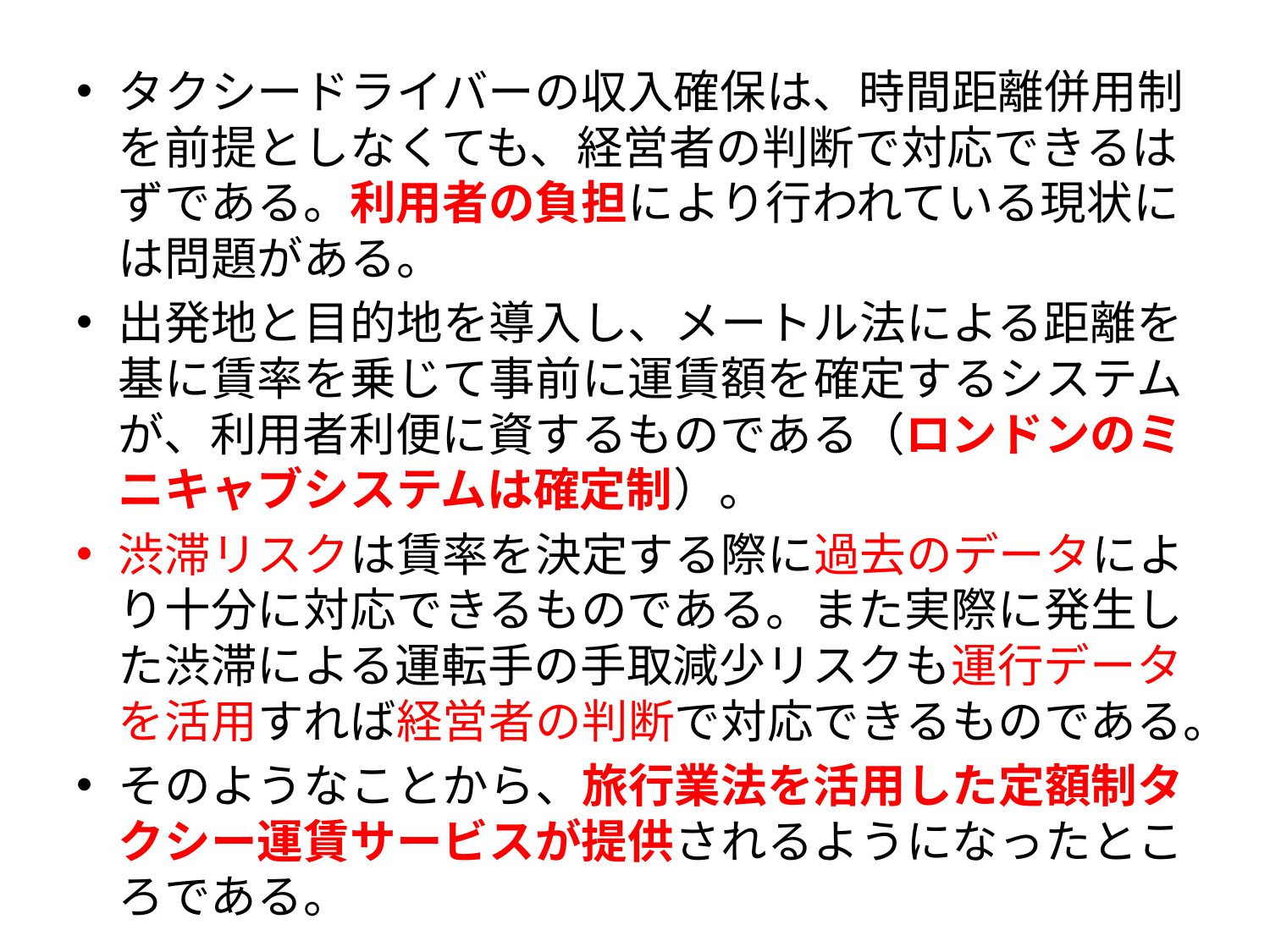

タクシードライバーの収入確保は、時間距離併用制を前提としなくても、経営者の判断で対応できるはずである。利用者の負担により行われている現状には問題がある。
出発地と目的地を導入し、メートル法による距離を基に賃率を乗じて事前に運賃額を確定するシステムが、利用者利便に資するものである（ロンドンのミニキャブシステムは確定制）。
渋滞リスクは賃率を決定する際に過去のデータにより十分に対応できるものである。また実際に発生した渋滞による運転手の手取減少リスクも運行データを活用すれば経営者の判断で対応できるものである。
そのようなことから、旅行業法を活用した定額制タクシー運賃サービスが提供されるようになったところである。